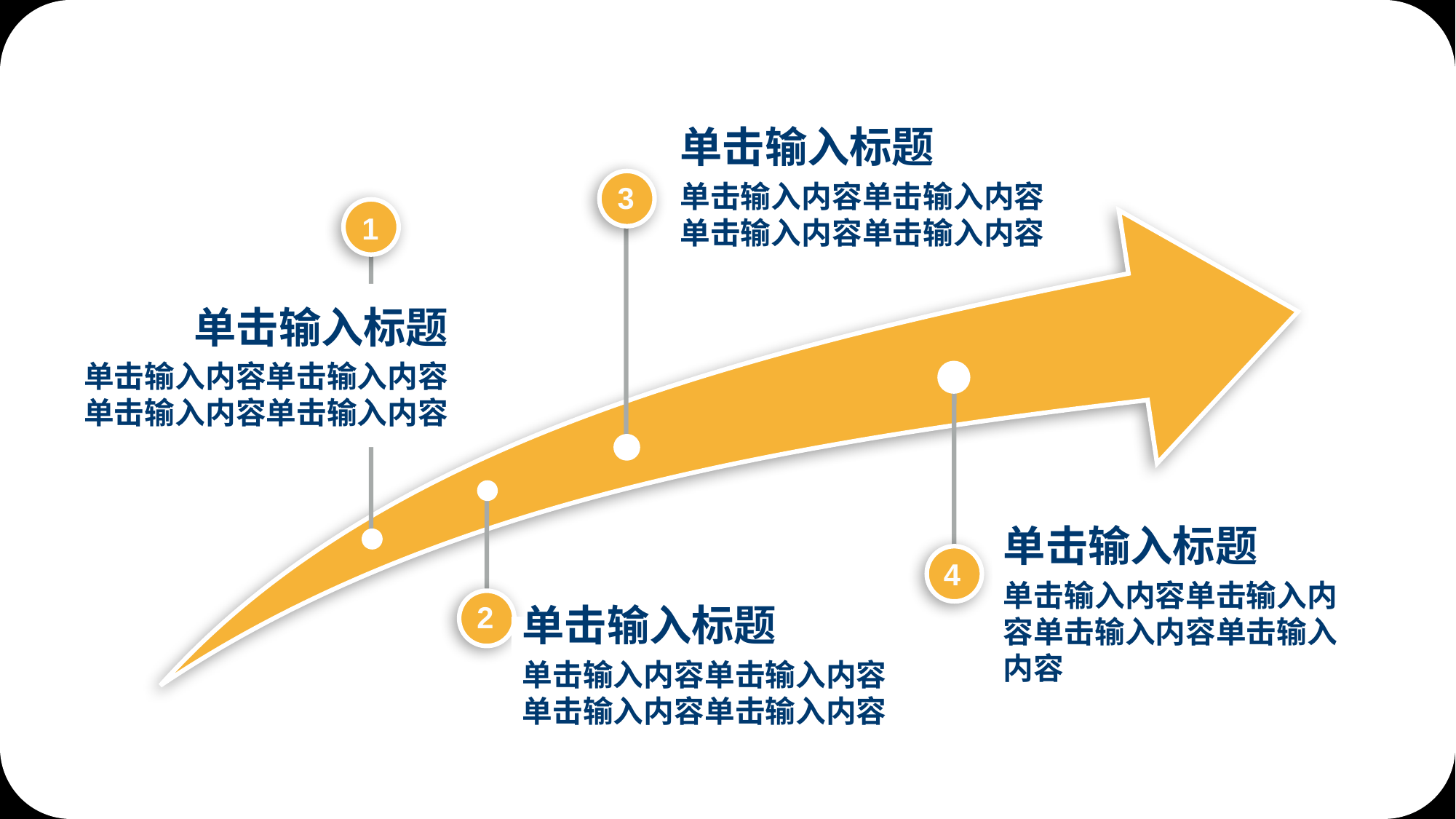

单击输入标题
单击输入内容单击输入内容单击输入内容单击输入内容

3

1

单击输入标题
单击输入内容单击输入内容单击输入内容单击输入内容

单击输入标题
单击输入内容单击输入内容单击输入内容单击输入内容

4

2
单击输入标题
单击输入内容单击输入内容单击输入内容单击输入内容